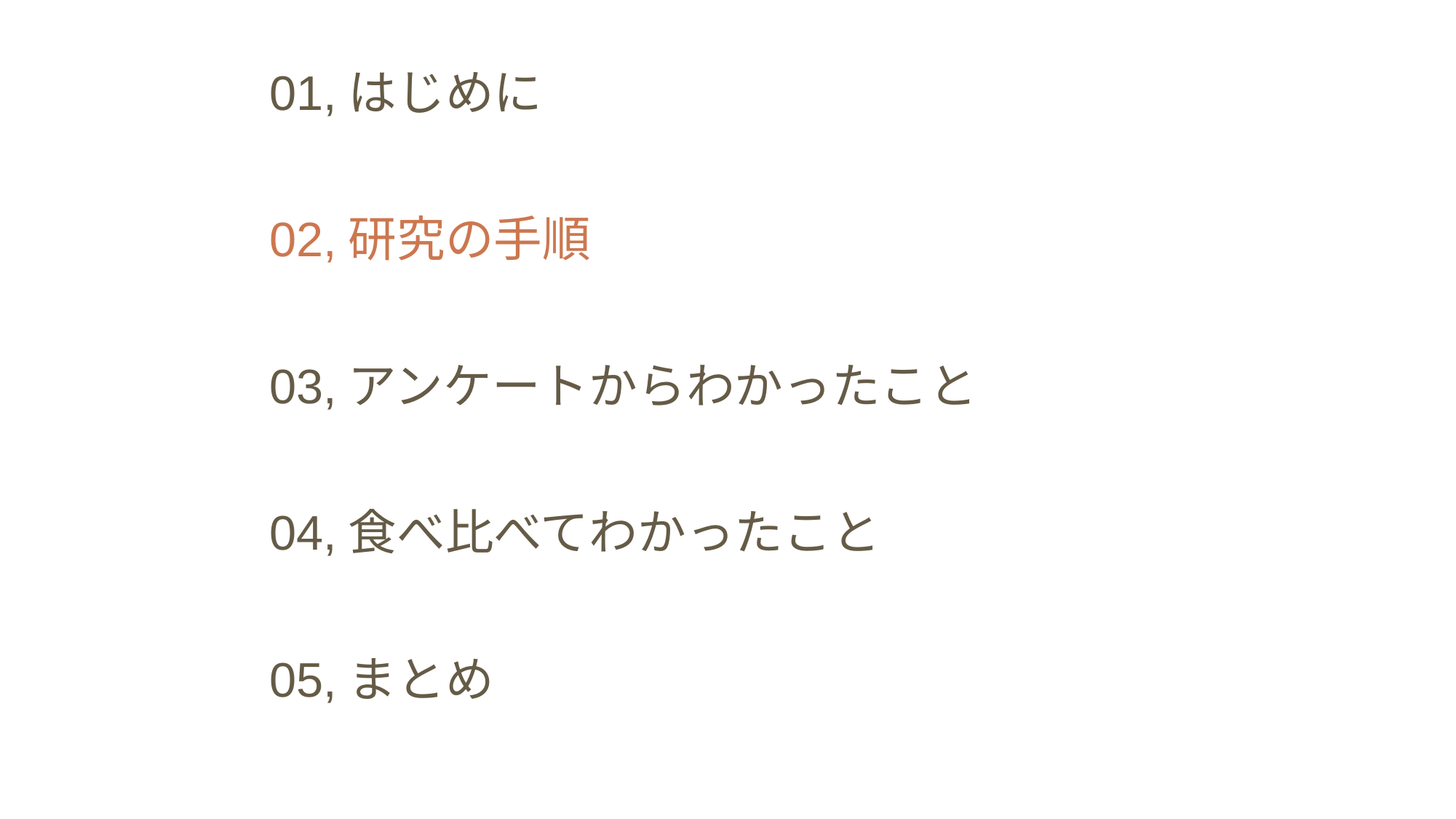

01,はじめに

02,研究の手順

03,アンケートからわかったこと

04,食べ比べてわかったこと

05,まとめ